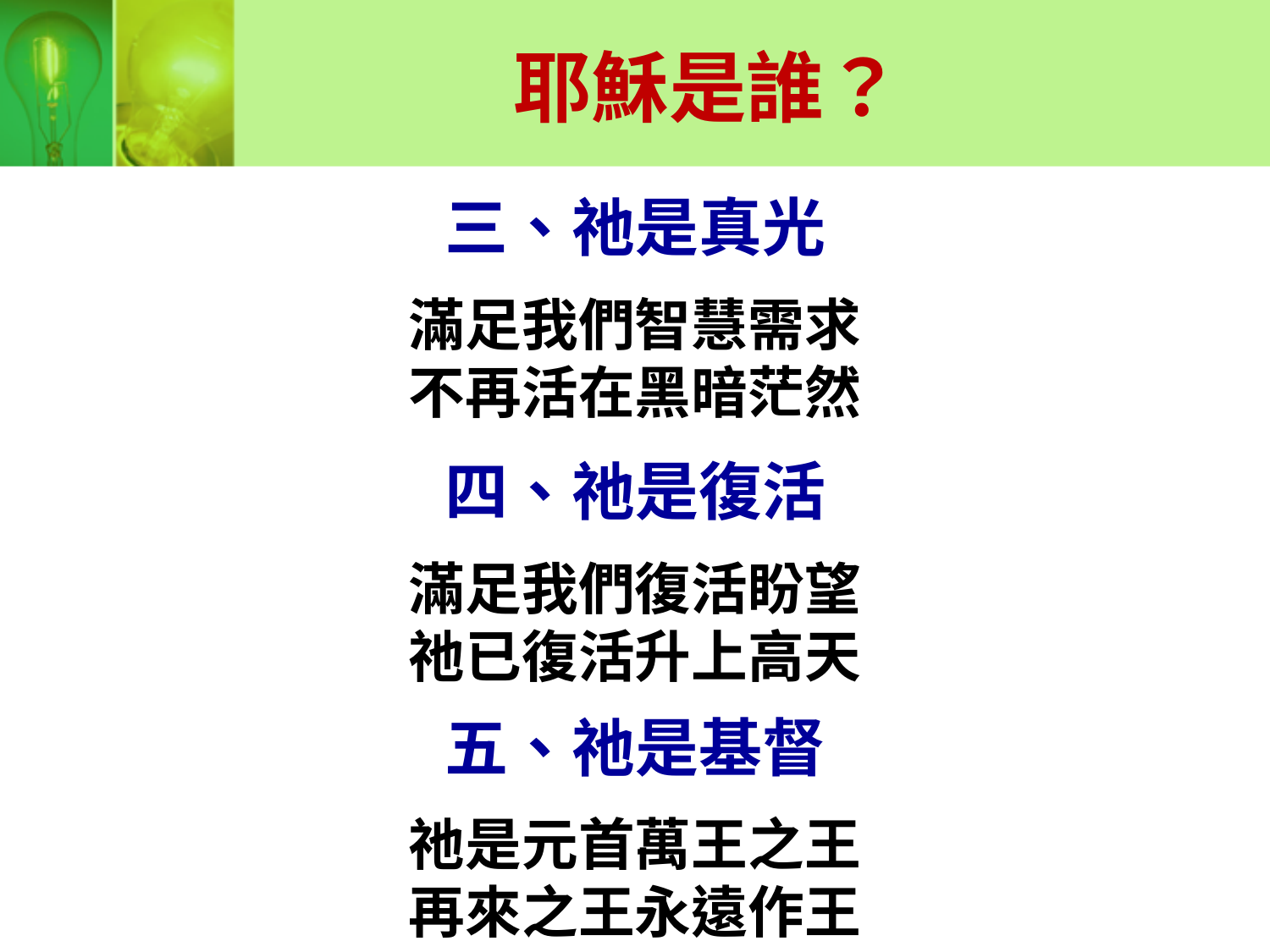

耶穌是誰？
三、祂是真光

滿足我們智慧需求
不再活在黑暗茫然
四、祂是復活

滿足我們復活盼望
祂已復活升上高天
五、祂是基督

祂是元首萬王之王
再來之王永遠作王